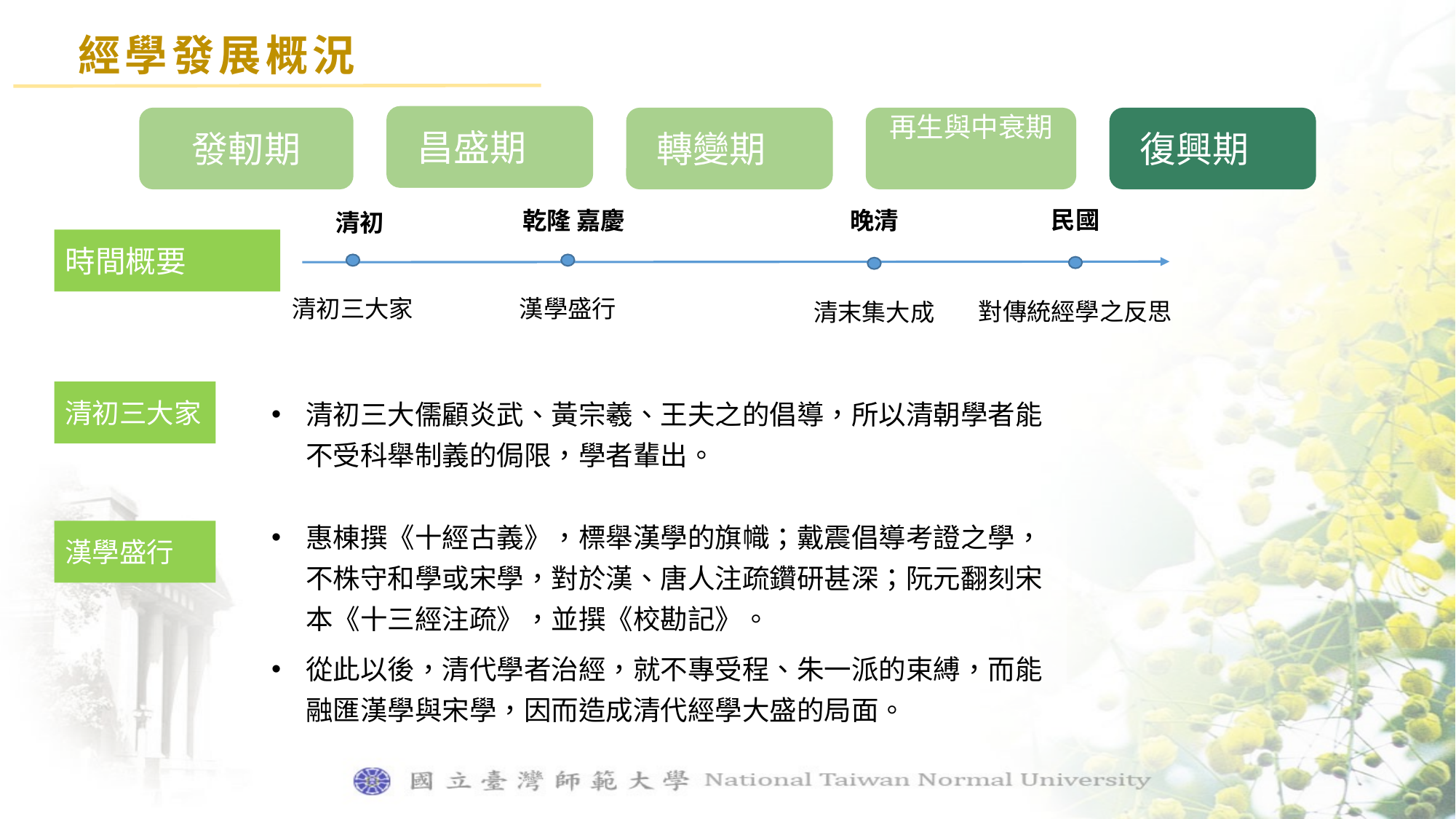

經學發展概況
昌盛期
發軔期
轉變期
再生與中衰期
復興期
民國
 乾隆 嘉慶
晚清
 清初
時間概要

漢學盛行
清初三大家
對傳統經學之反思
清末集大成
清初三大家
清初三大儒顧炎武、黃宗羲、王夫之的倡導，所以清朝學者能不受科舉制義的侷限，學者輩出。
惠棟撰《十經古義》，標舉漢學的旗幟；戴震倡導考證之學，不株守和學或宋學，對於漢、唐人注疏鑽研甚深；阮元翻刻宋本《十三經注疏》，並撰《校勘記》。
從此以後，清代學者治經，就不專受程、朱一派的束縛，而能融匯漢學與宋學，因而造成清代經學大盛的局面。
漢學盛行